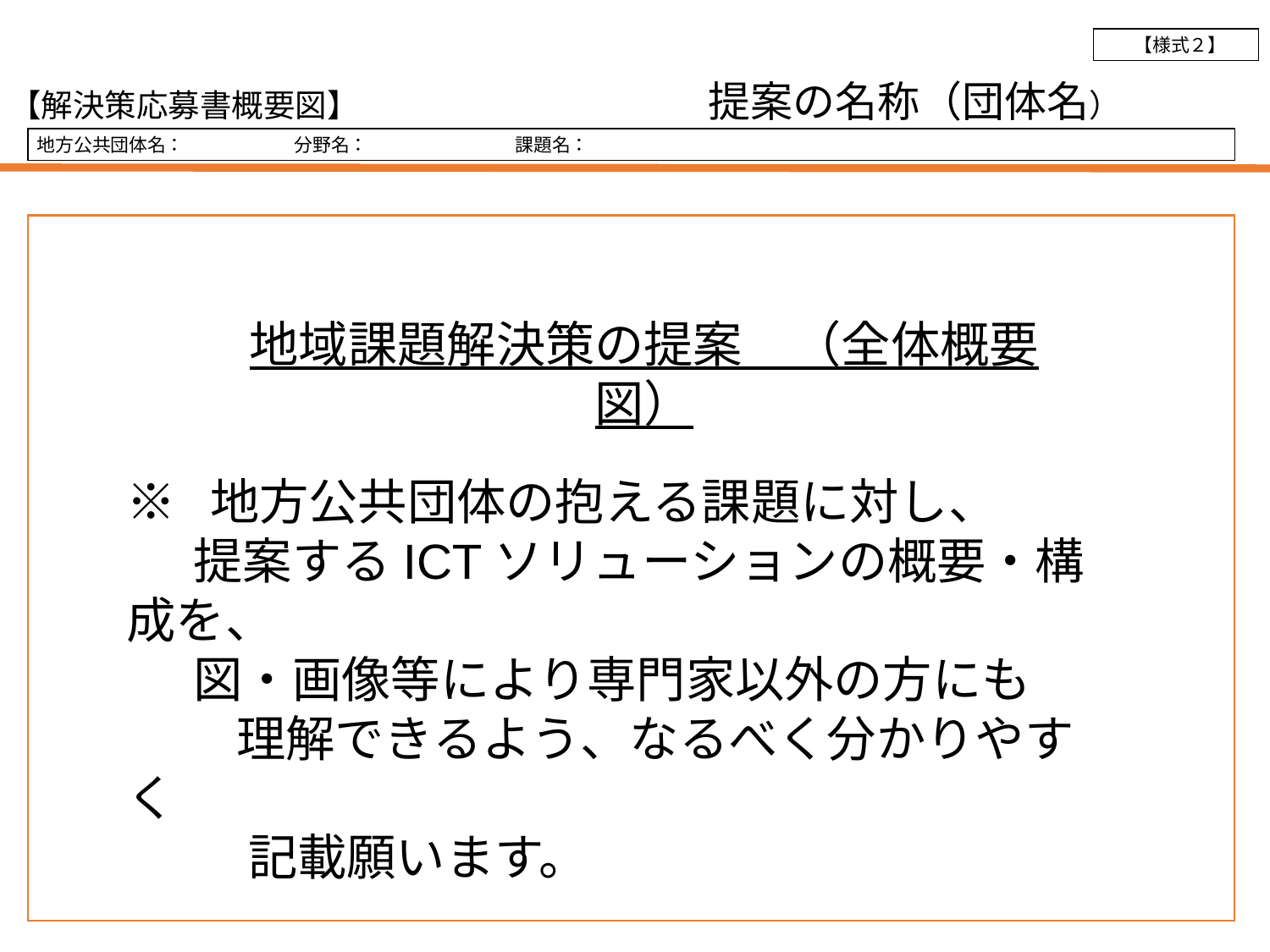

【様式２】
【解決策応募書概要図】　　　　　　　　　　　提案の名称（団体名）
地方公共団体名：　　　　　　分野名：　　　　　　　　課題名：

地域課題解決策の提案　（全体概要図）
※  地方公共団体の抱える課題に対し、
     提案するICTソリューションの概要・構成を、
     図・画像等により専門家以外の方にも
　　 理解できるよう、なるべく分かりやすく
 　　記載願います。